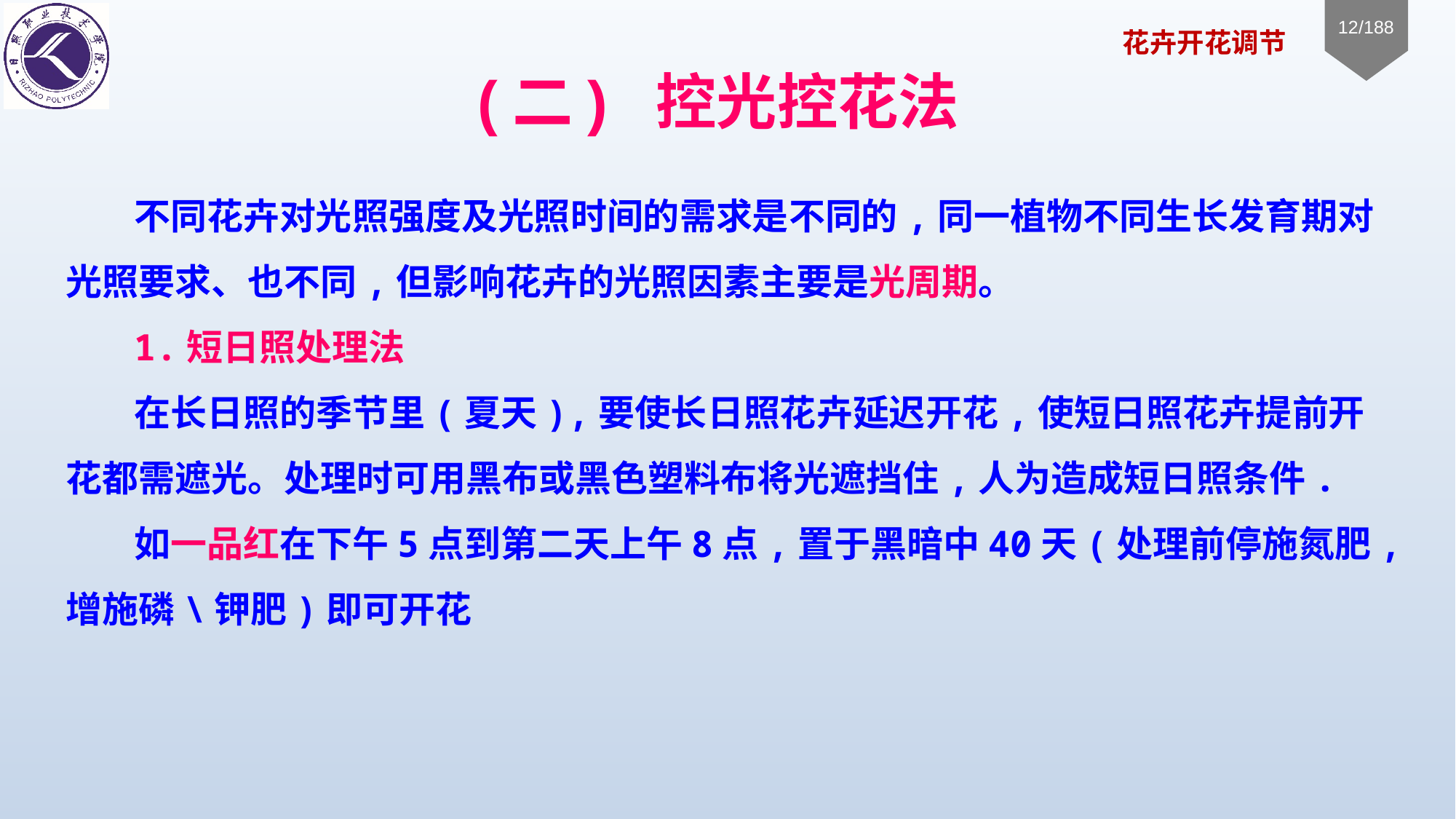

# (二)  控光控花法
不同花卉对光照强度及光照时间的需求是不同的,同一植物不同生长发育期对光照要求、也不同,但影响花卉的光照因素主要是光周期。
1.短日照处理法
在长日照的季节里(夏天),要使长日照花卉延迟开花,使短日照花卉提前开花都需遮光。处理时可用黑布或黑色塑料布将光遮挡住,人为造成短日照条件.
如一品红在下午5点到第二天上午8点,置于黑暗中40天(处理前停施氮肥,增施磷\钾肥)即可开花